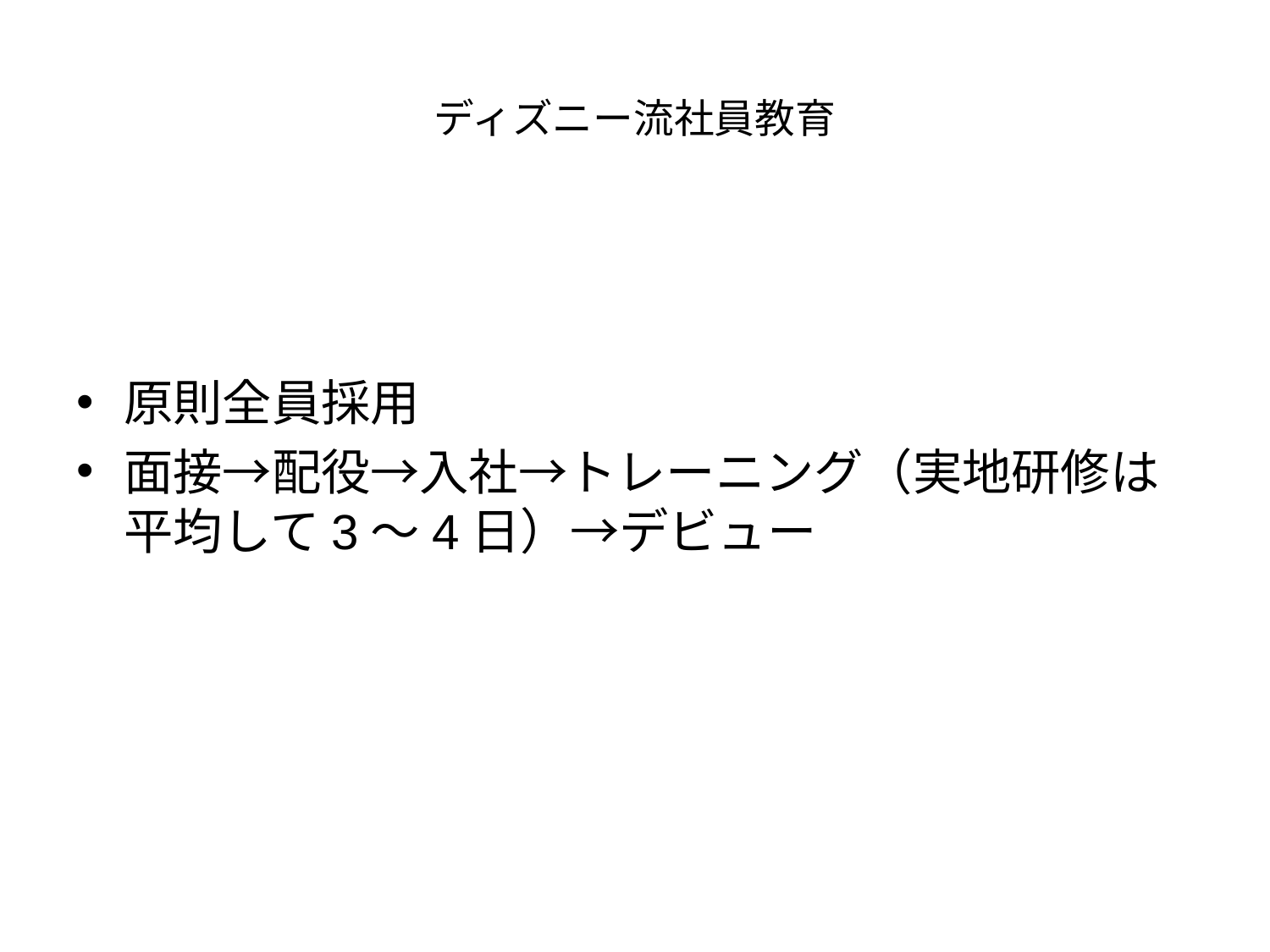

# ディズニー流社員教育

原則全員採用
面接→配役→入社→トレーニング（実地研修は平均して3～4日）→デビュー